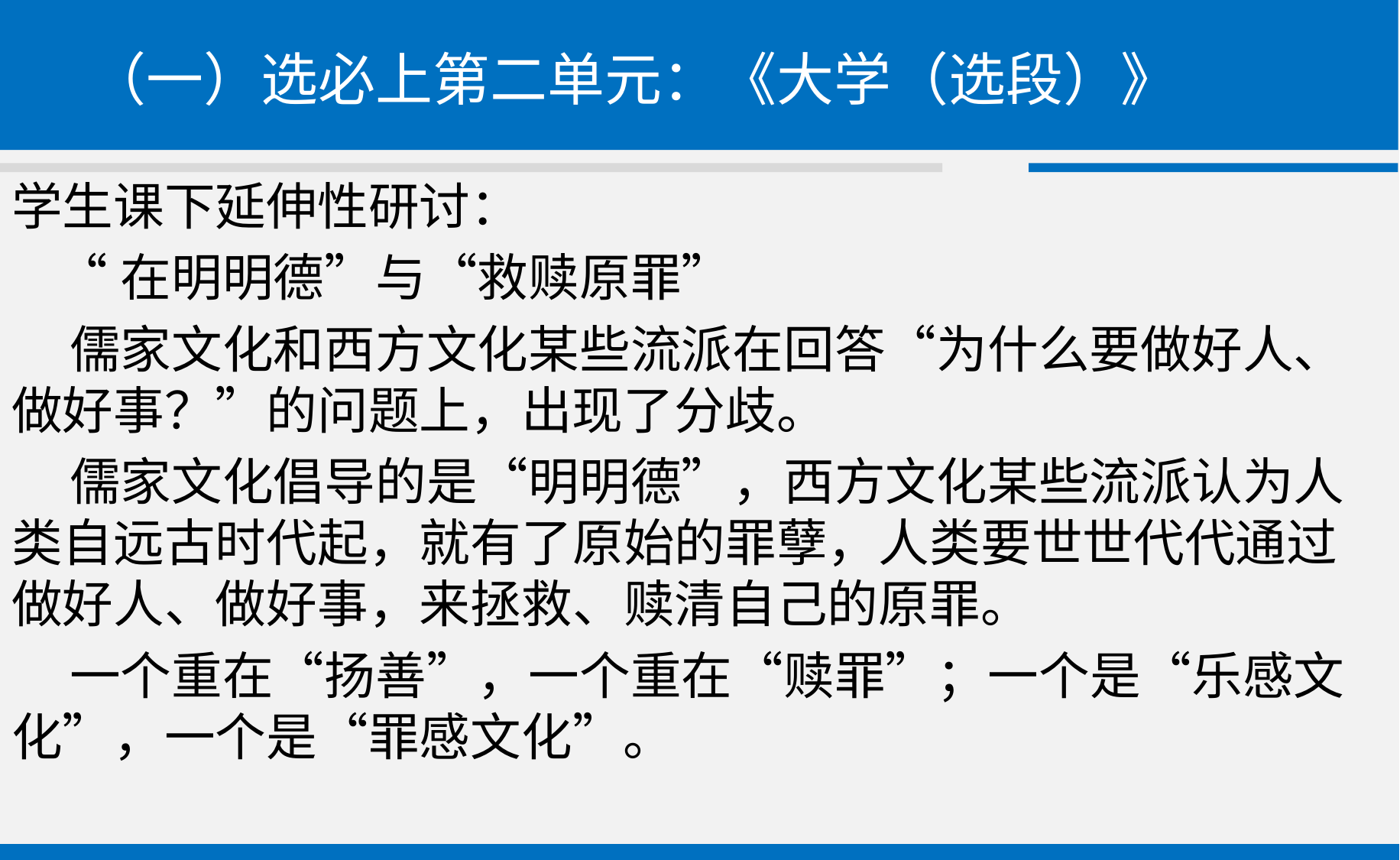

# （一）选必上第二单元：《大学（选段）》
学生课下延伸性研讨：
    “在明明德”与“救赎原罪”
    儒家文化和西方文化某些流派在回答“为什么要做好人、做好事？”的问题上，出现了分歧。
    儒家文化倡导的是“明明德”，西方文化某些流派认为人类自远古时代起，就有了原始的罪孽，人类要世世代代通过做好人、做好事，来拯救、赎清自己的原罪。
    一个重在“扬善”，一个重在“赎罪”；一个是“乐感文化”，一个是“罪感文化”。